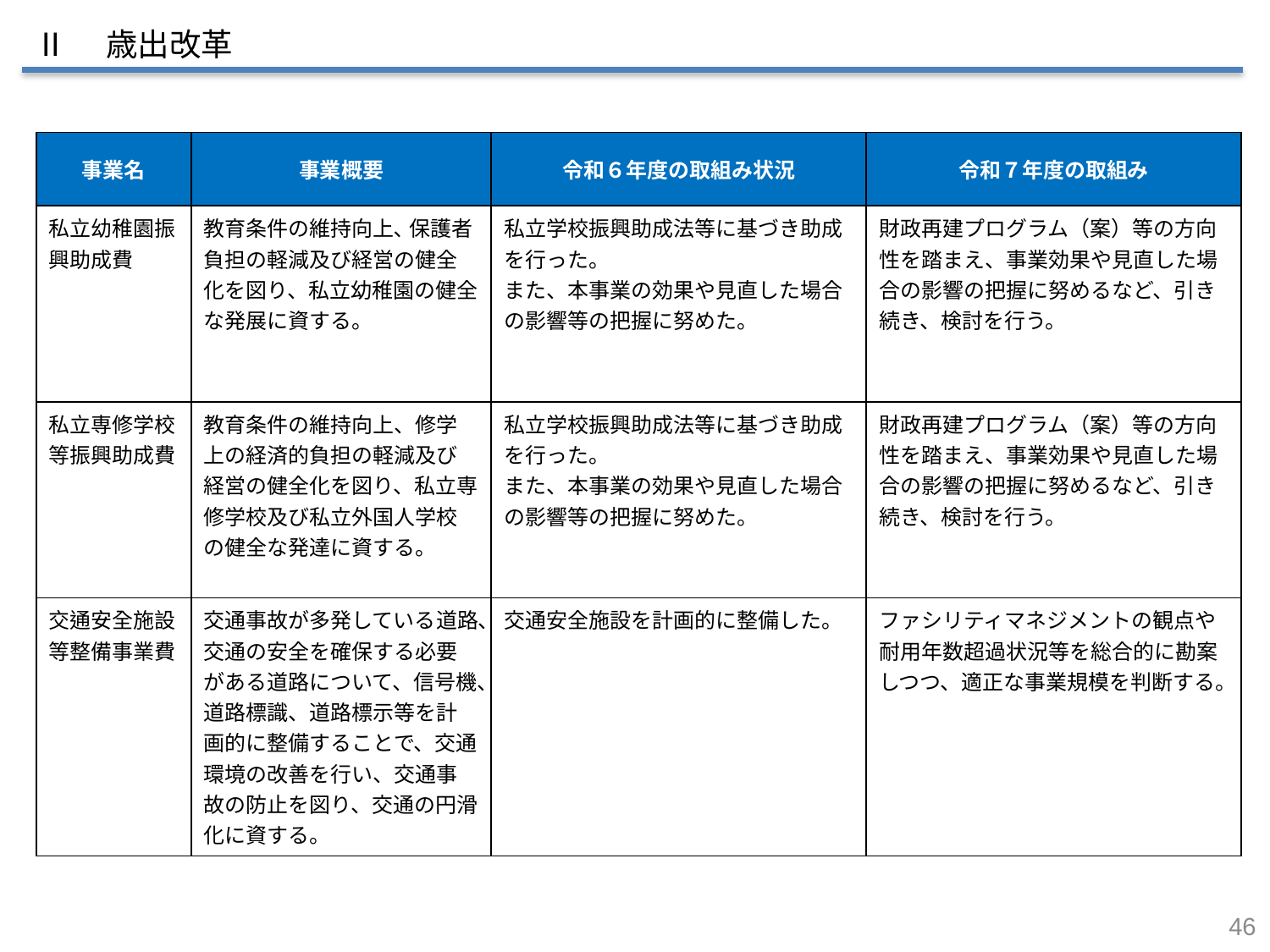

Ⅱ　歳出改革
| 事業名 | 事業概要 | 令和６年度の取組み状況 | 令和７年度の取組み |
| --- | --- | --- | --- |
| 私立幼稚園振興助成費 | 教育条件の維持向上､ 保護者負担の軽減及び経営の健全化を図り、私立幼稚園の健全な発展に資する。 | 私立学校振興助成法等に基づき助成を行った。 また、本事業の効果や見直した場合の影響等の把握に努めた。 | 財政再建プログラム（案）等の方向性を踏まえ、事業効果や見直した場合の影響の把握に努めるなど、引き続き、検討を行う。 |
| 私立専修学校等振興助成費 | 教育条件の維持向上、修学上の経済的負担の軽減及び経営の健全化を図り、私立専修学校及び私立外国人学校の健全な発達に資する。 | 私立学校振興助成法等に基づき助成を行った。 また、本事業の効果や見直した場合の影響等の把握に努めた。 | 財政再建プログラム（案）等の方向性を踏まえ、事業効果や見直した場合の影響の把握に努めるなど、引き続き、検討を行う。 |
| 交通安全施設等整備事業費 | 交通事故が多発している道路、交通の安全を確保する必要がある道路について、信号機、道路標識、道路標示等を計画的に整備することで、交通環境の改善を行い、交通事故の防止を図り、交通の円滑化に資する。 | 交通安全施設を計画的に整備した。 | ファシリティマネジメントの観点や耐用年数超過状況等を総合的に勘案しつつ、適正な事業規模を判断する。 |
46